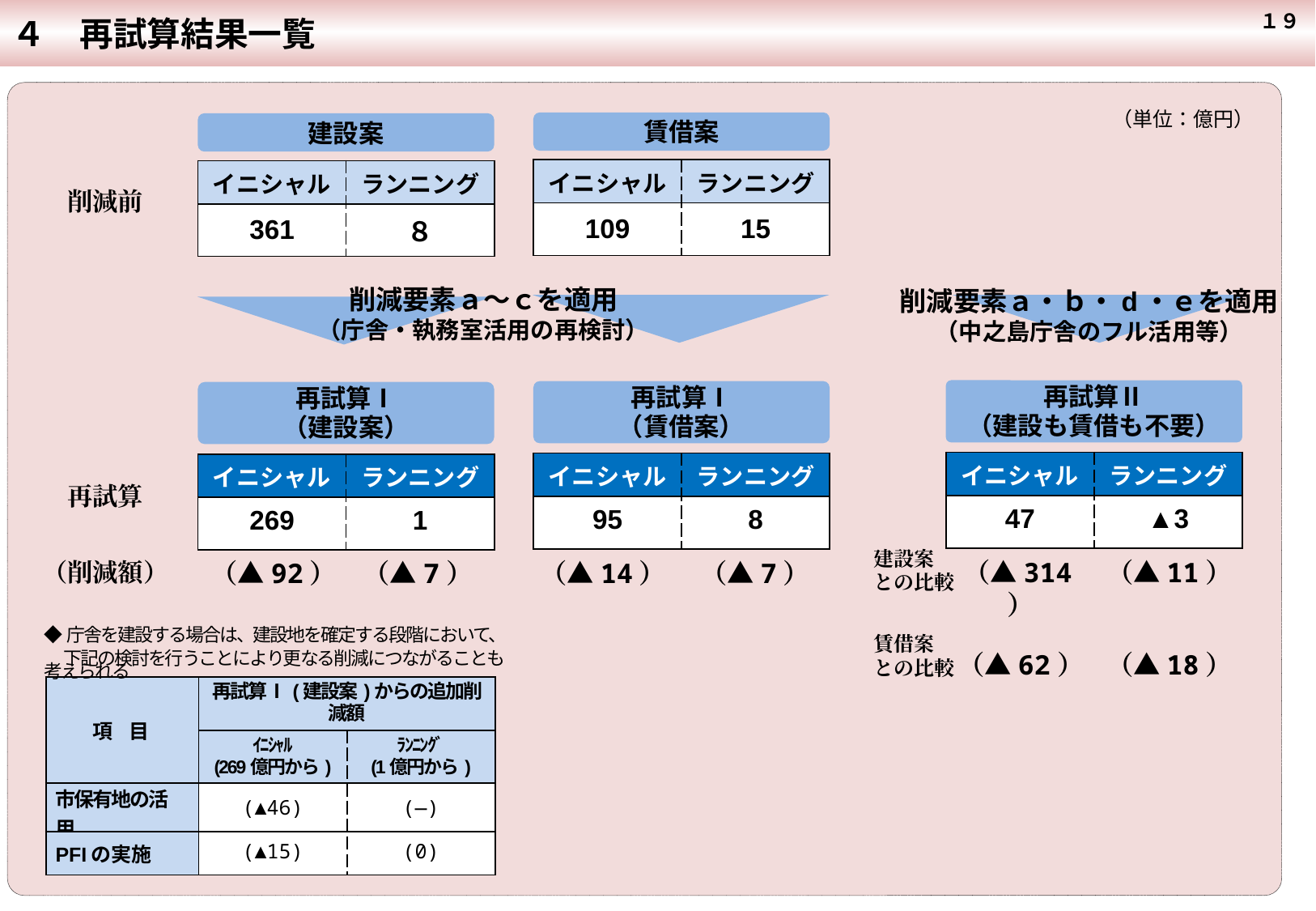

４　再試算結果一覧
１９

（単位：億円）
賃借案
建設案
| イニシャル | ランニング |
| --- | --- |
| 109 | 15 |
| イニシャル | ランニング |
| --- | --- |
| 361 | ８ |
削減前
削減要素ａ・ｂ・d・ｅを適用
（中之島庁舎のフル活用等）
削減要素ａ～ｃを適用
（庁舎・執務室活用の再検討）

再試算Ⅱ
（建設も賃借も不要）
再試算Ⅰ
（賃借案）
再試算Ⅰ
（建設案）
| イニシャル | ランニング |
| --- | --- |
| 47 | ▲3 |
| イニシャル | ランニング |
| --- | --- |
| 95 | 8 |
| イニシャル | ランニング |
| --- | --- |
| 269 | 1 |
再試算
（▲314）
（▲11）
（▲14）
（▲7）
（▲92）
（▲7）
（削減額）
建設案
との比較
◆庁舎を建設する場合は、建設地を確定する段階において、
　 下記の検討を行うことにより更なる削減につながることも考えられる
賃借案
との比較
（▲62）
（▲18）
| 項　目 | 再試算Ⅰ(建設案)からの追加削減額 |  |
| --- | --- | --- |
|  | ｲﾆｼｬﾙ (269億円から) | ﾗﾝﾆﾝｸﾞ (1億円から) |
| 市保有地の活用 | (▲46) | (—) |
| PFIの実施 | (▲15) | (0) |